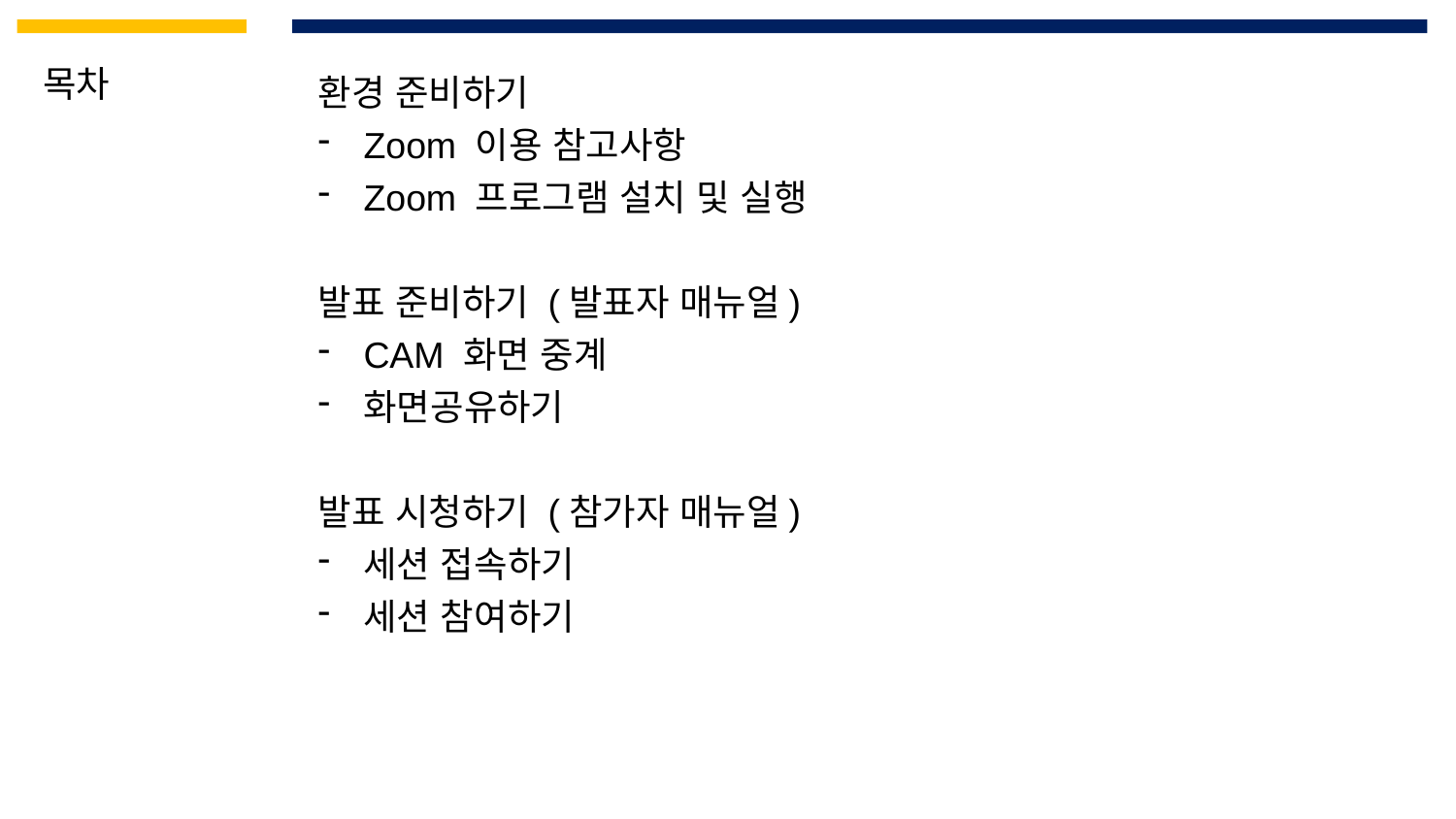

목차
환경 준비하기
Zoom 이용 참고사항
Zoom 프로그램 설치 및 실행

발표 준비하기 (발표자 매뉴얼)
CAM 화면 중계
화면공유하기

발표 시청하기 (참가자 매뉴얼)
세션 접속하기
세션 참여하기